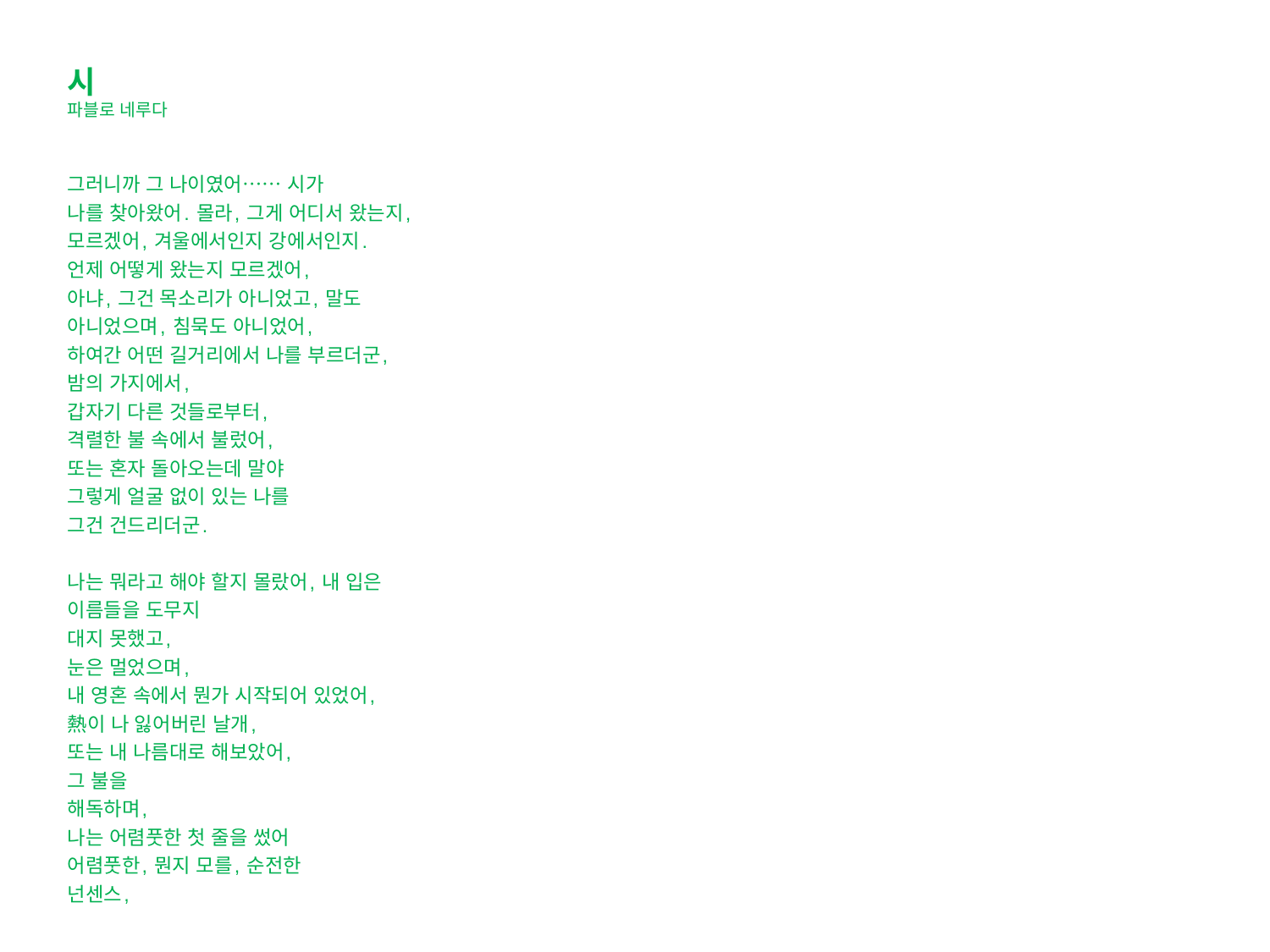

시
파블로 네루다

그러니까 그 나이였어…… 시가
나를 찾아왔어. 몰라, 그게 어디서 왔는지,
모르겠어, 겨울에서인지 강에서인지.
언제 어떻게 왔는지 모르겠어,
아냐, 그건 목소리가 아니었고, 말도
아니었으며, 침묵도 아니었어,
하여간 어떤 길거리에서 나를 부르더군,
밤의 가지에서,
갑자기 다른 것들로부터,
격렬한 불 속에서 불렀어,
또는 혼자 돌아오는데 말야
그렇게 얼굴 없이 있는 나를
그건 건드리더군.

나는 뭐라고 해야 할지 몰랐어, 내 입은
이름들을 도무지
대지 못했고,
눈은 멀었으며,
내 영혼 속에서 뭔가 시작되어 있었어,
熱이 나 잃어버린 날개,
또는 내 나름대로 해보았어,
그 불을
해독하며,
나는 어렴풋한 첫 줄을 썼어
어렴풋한, 뭔지 모를, 순전한
넌센스,